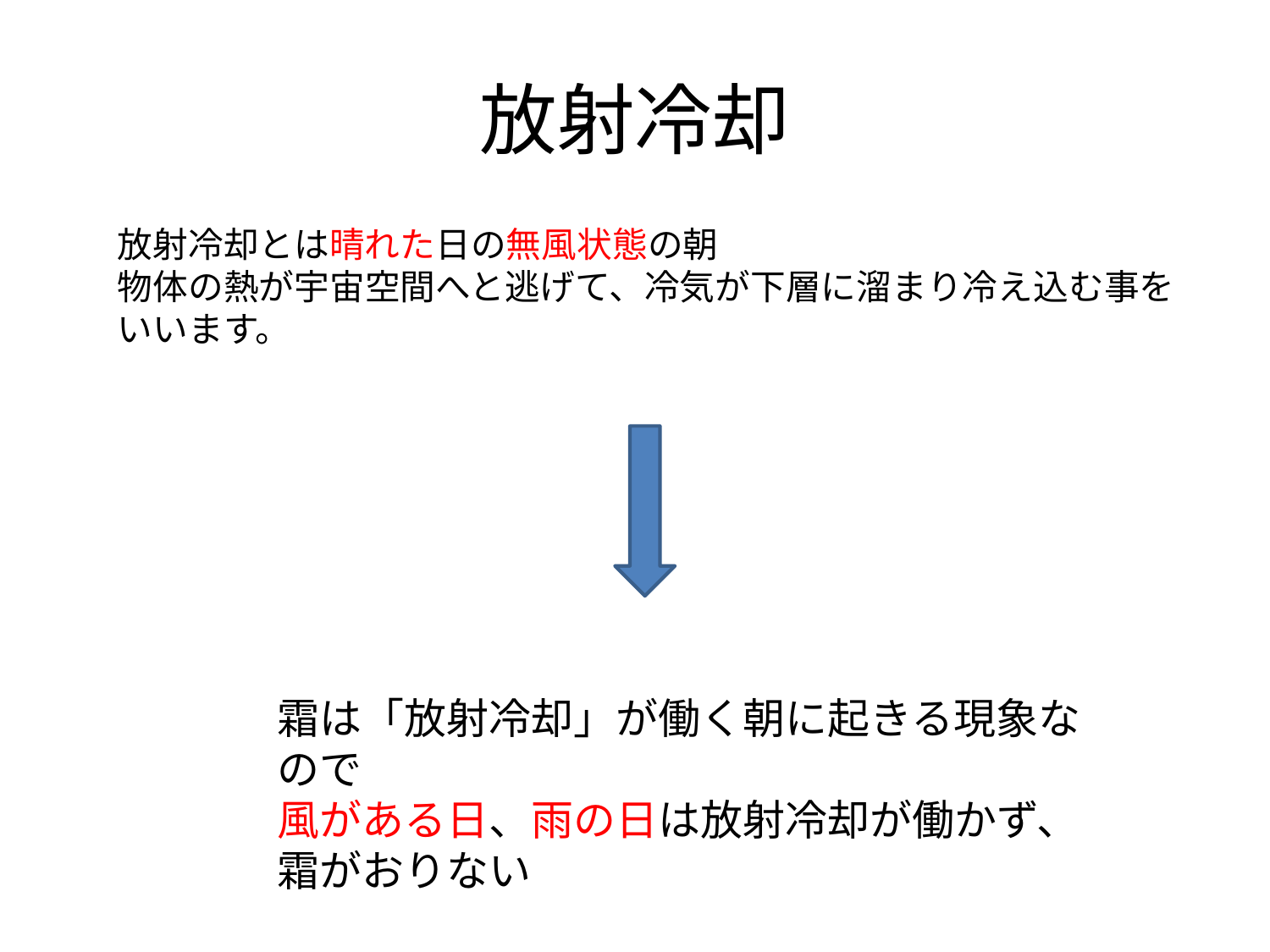

# 放射冷却
放射冷却とは晴れた日の無風状態の朝
物体の熱が宇宙空間へと逃げて、冷気が下層に溜まり冷え込む事をいいます。

霜は「放射冷却」が働く朝に起きる現象なので
風がある日、雨の日は放射冷却が働かず、霜がおりない